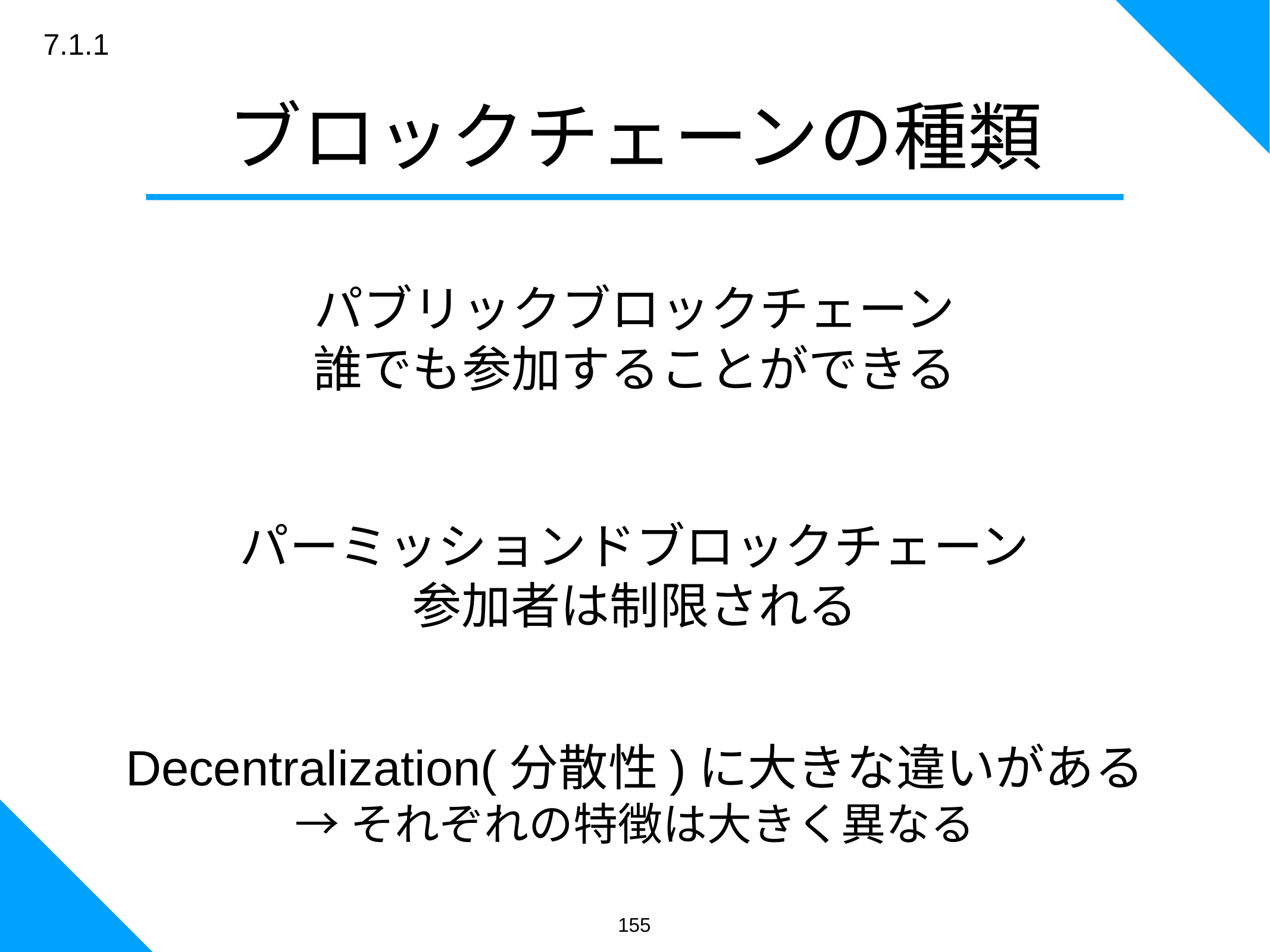

7.1.1
ブロックチェーンの種類
パブリックブロックチェーン
誰でも参加することができる
パーミッションドブロックチェーン
参加者は制限される
Decentralization(分散性)に大きな違いがある
→それぞれの特徴は大きく異なる
155